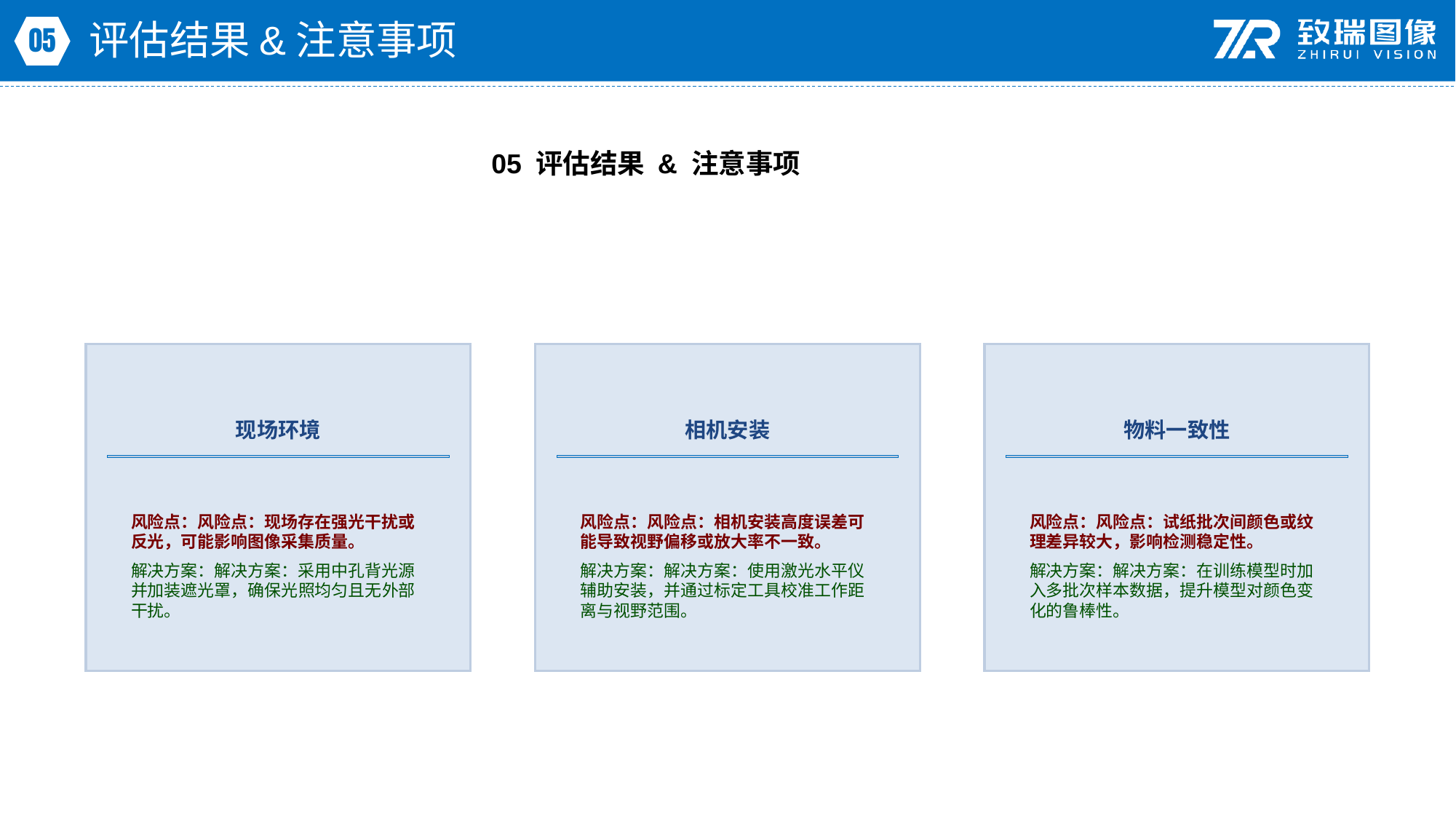

评估结果&注意事项
05

05 评估结果 & 注意事项

现场环境

相机安装

物料一致性

风险点：风险点：现场存在强光干扰或反光，可能影响图像采集质量。
解决方案：解决方案：采用中孔背光源并加装遮光罩，确保光照均匀且无外部干扰。

风险点：风险点：相机安装高度误差可能导致视野偏移或放大率不一致。
解决方案：解决方案：使用激光水平仪辅助安装，并通过标定工具校准工作距离与视野范围。

风险点：风险点：试纸批次间颜色或纹理差异较大，影响检测稳定性。
解决方案：解决方案：在训练模型时加入多批次样本数据，提升模型对颜色变化的鲁棒性。